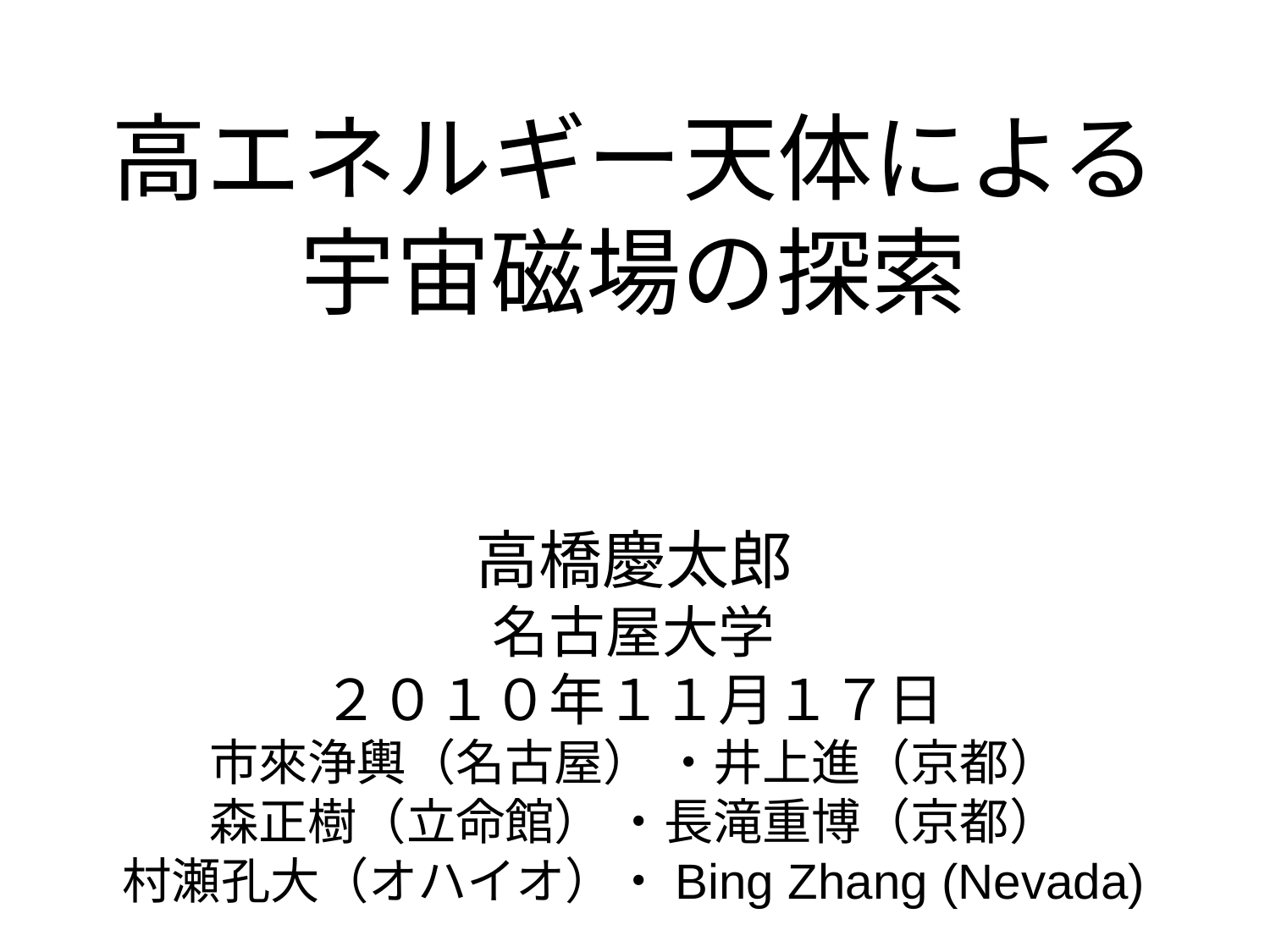

高エネルギー天体による
宇宙磁場の探索
高橋慶太郎
名古屋大学
２０１０年１１月１７日
市來浄輿（名古屋） ・井上進（京都）
森正樹（立命館） ・長滝重博（京都）
村瀬孔大（オハイオ）・Bing Zhang (Nevada)